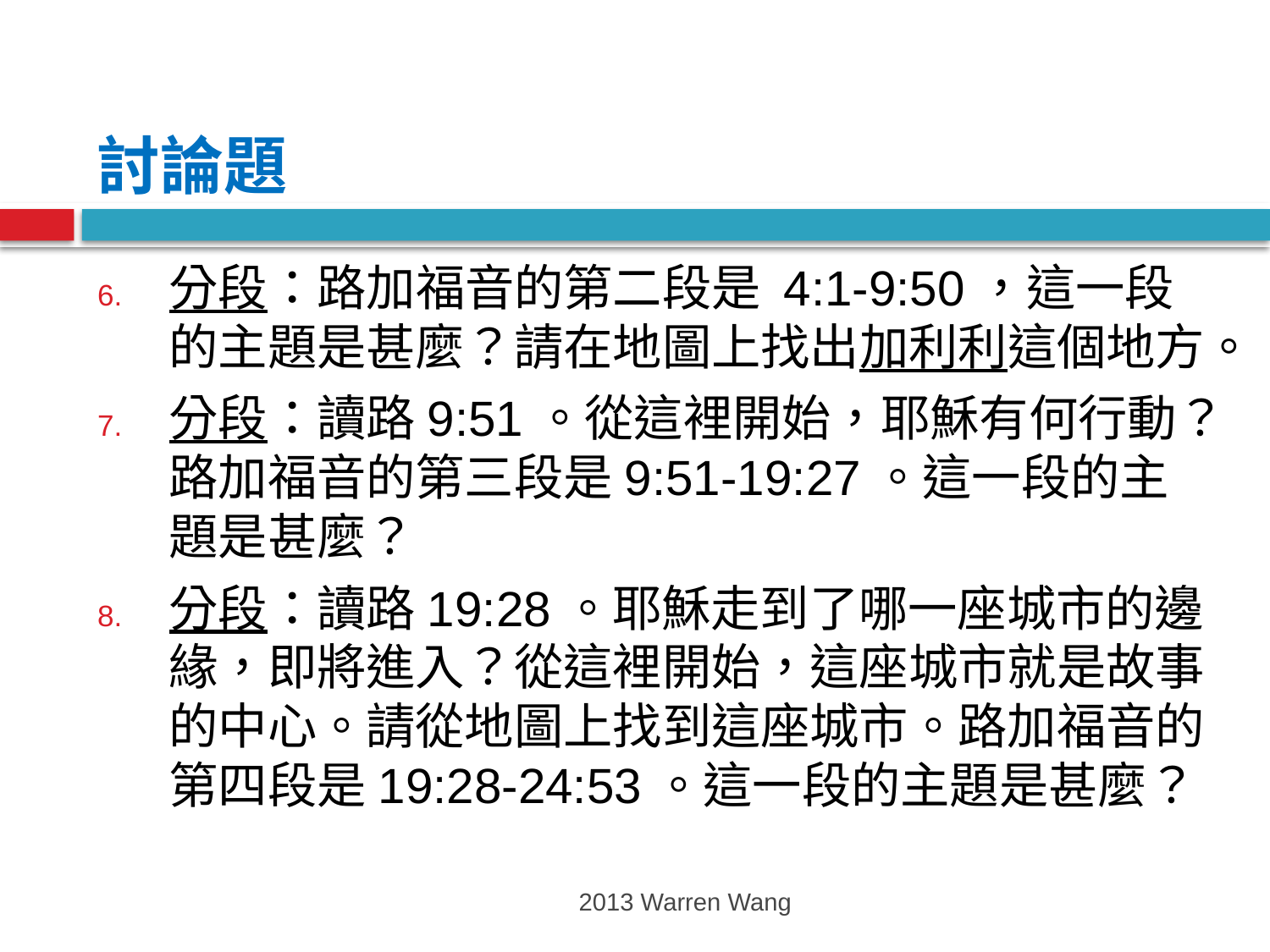

# 討論題
分段：路加福音的第二段是 4:1-9:50，這一段的主題是甚麼？請在地圖上找出加利利這個地方。
分段：讀路9:51。從這裡開始，耶穌有何行動？路加福音的第三段是9:51-19:27。這一段的主題是甚麼？
分段：讀路19:28。耶穌走到了哪一座城市的邊緣，即將進入？從這裡開始，這座城市就是故事的中心。請從地圖上找到這座城市。路加福音的第四段是19:28-24:53。這一段的主題是甚麼？

2013 Warren Wang